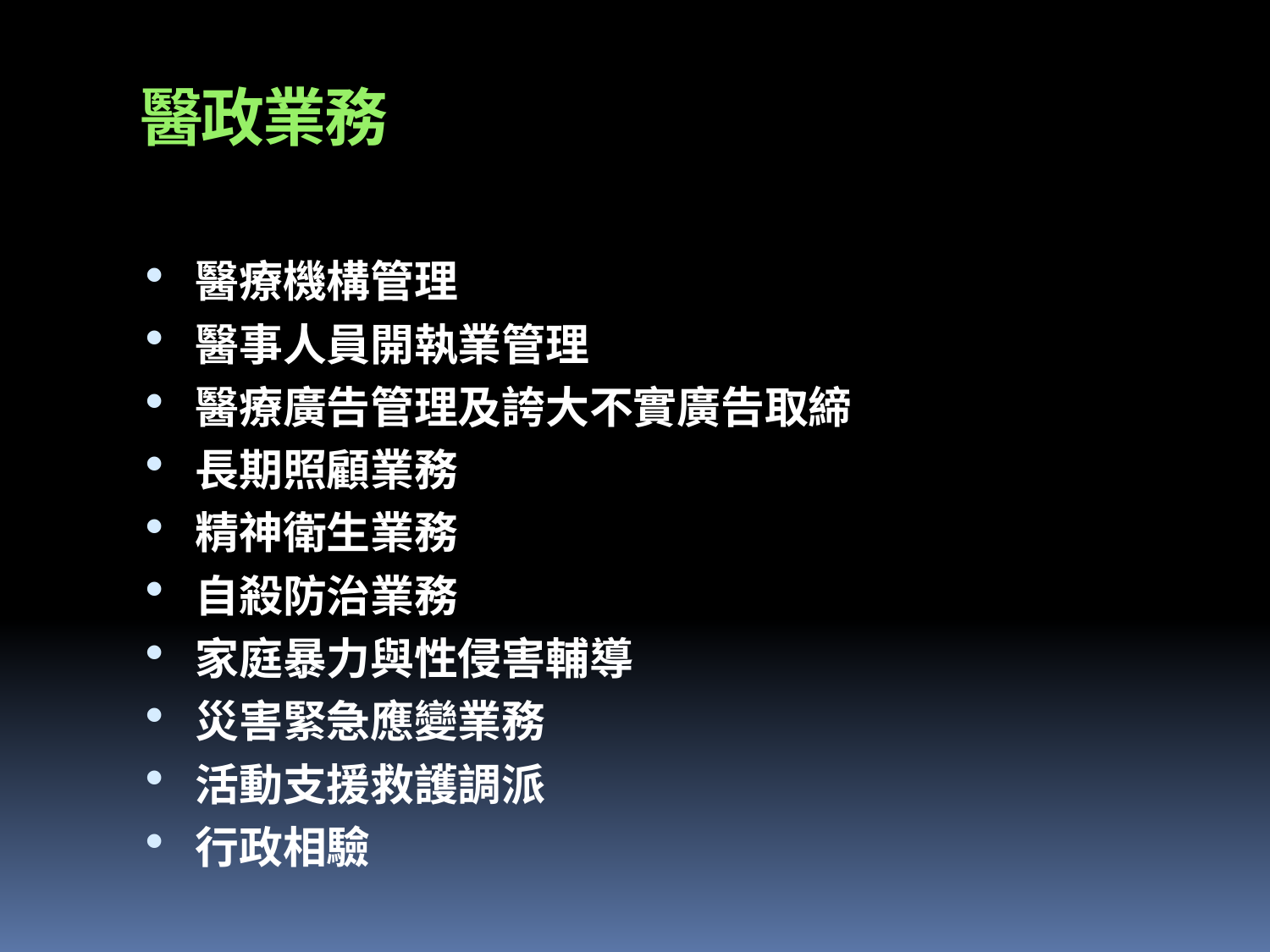

# 醫政業務
醫療機構管理
醫事人員開執業管理
醫療廣告管理及誇大不實廣告取締
長期照顧業務
精神衛生業務
自殺防治業務
家庭暴力與性侵害輔導
災害緊急應變業務
活動支援救護調派
行政相驗